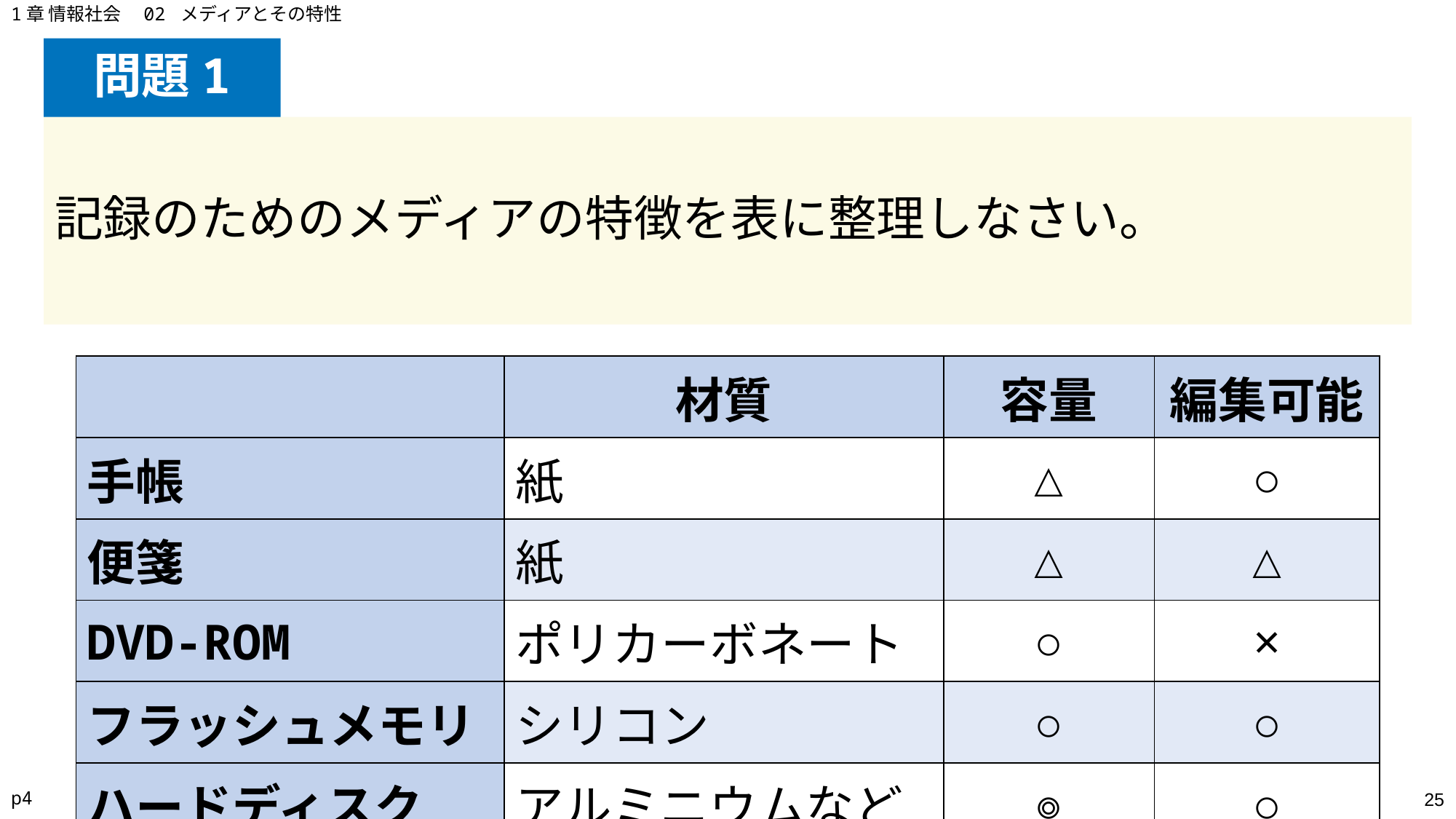

1章 情報社会　02 メディアとその特性
# 問題1
記録のためのメディアの特徴を表に整理しなさい。
|  | 材質 | 容量 | 編集可能 |
| --- | --- | --- | --- |
| 手帳 | 紙 | △ | ○ |
| 便箋 | 紙 | △ | △ |
| DVD-ROM | ポリカーボネート | ○ | × |
| フラッシュメモリ | シリコン | ○ | ○ |
| ハードディスク | アルミニウムなど | ◎ | ○ |
p4
25